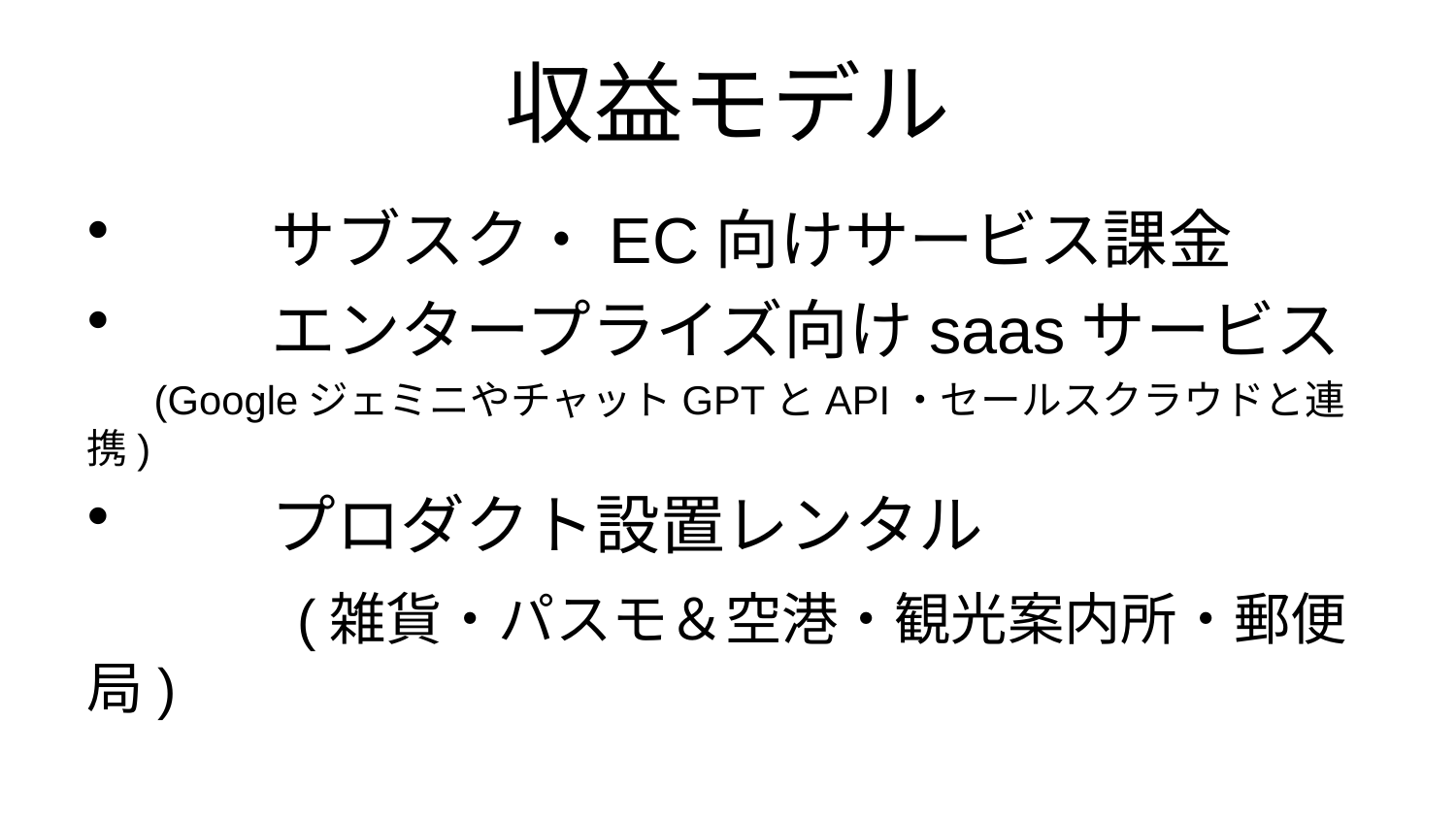

# 収益モデル
　　サブスク・EC向けサービス課金
　　エンタープライズ向けsaasサービス
      (GoogleジェミニやチャットGPTとAPI・セールスクラウドと連携)
　　プロダクト設置レンタル
　　　(雑貨・パスモ＆空港・観光案内所・郵便局)